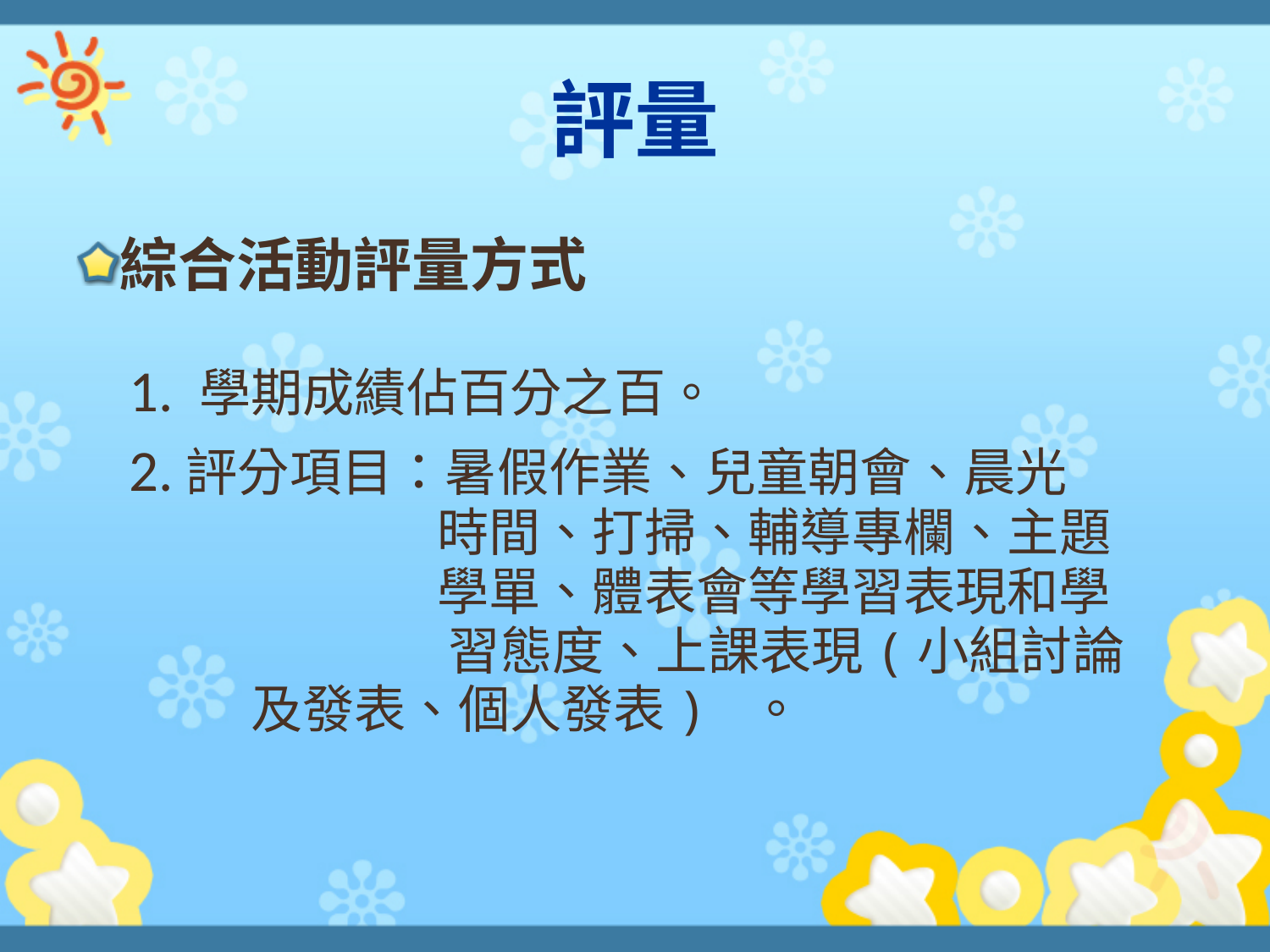

# 評量
綜合活動評量方式

    1. 學期成績佔百分之百。
    2.評分項目：暑假作業、兒童朝會、晨光
                              時間、打掃、輔導專欄、主題
                              學單、體表會等學習表現和學
                               習態度、上課表現(小組討論
              及發表、個人發表) 。